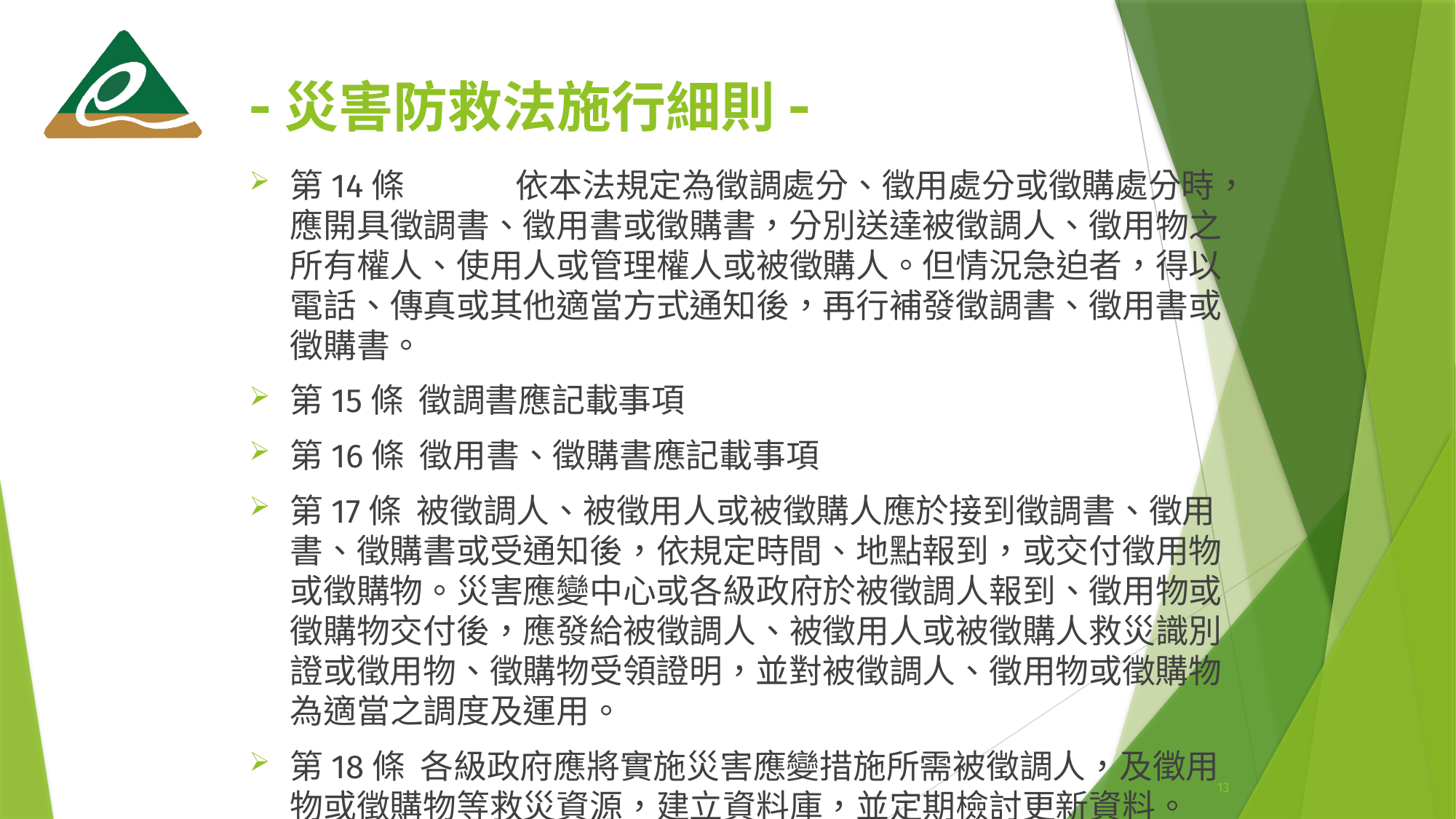

# -災害防救法施行細則-
第14條	 依本法規定為徵調處分、徵用處分或徵購處分時，應開具徵調書、徵用書或徵購書，分別送達被徵調人、徵用物之所有權人、使用人或管理權人或被徵購人。但情況急迫者，得以電話、傳真或其他適當方式通知後，再行補發徵調書、徵用書或徵購書。
第15條  徵調書應記載事項
第16條  徵用書、徵購書應記載事項
第17條  被徵調人、被徵用人或被徵購人應於接到徵調書、徵用書、徵購書或受通知後，依規定時間、地點報到，或交付徵用物或徵購物。災害應變中心或各級政府於被徵調人報到、徵用物或徵購物交付後，應發給被徵調人、被徵用人或被徵購人救災識別證或徵用物、徵購物受領證明，並對被徵調人、徵用物或徵購物為適當之調度及運用。
第18條  各級政府應將實施災害應變措施所需被徵調人，及徵用物或徵購物等救災資源，建立資料庫，並定期檢討更新資料。
13